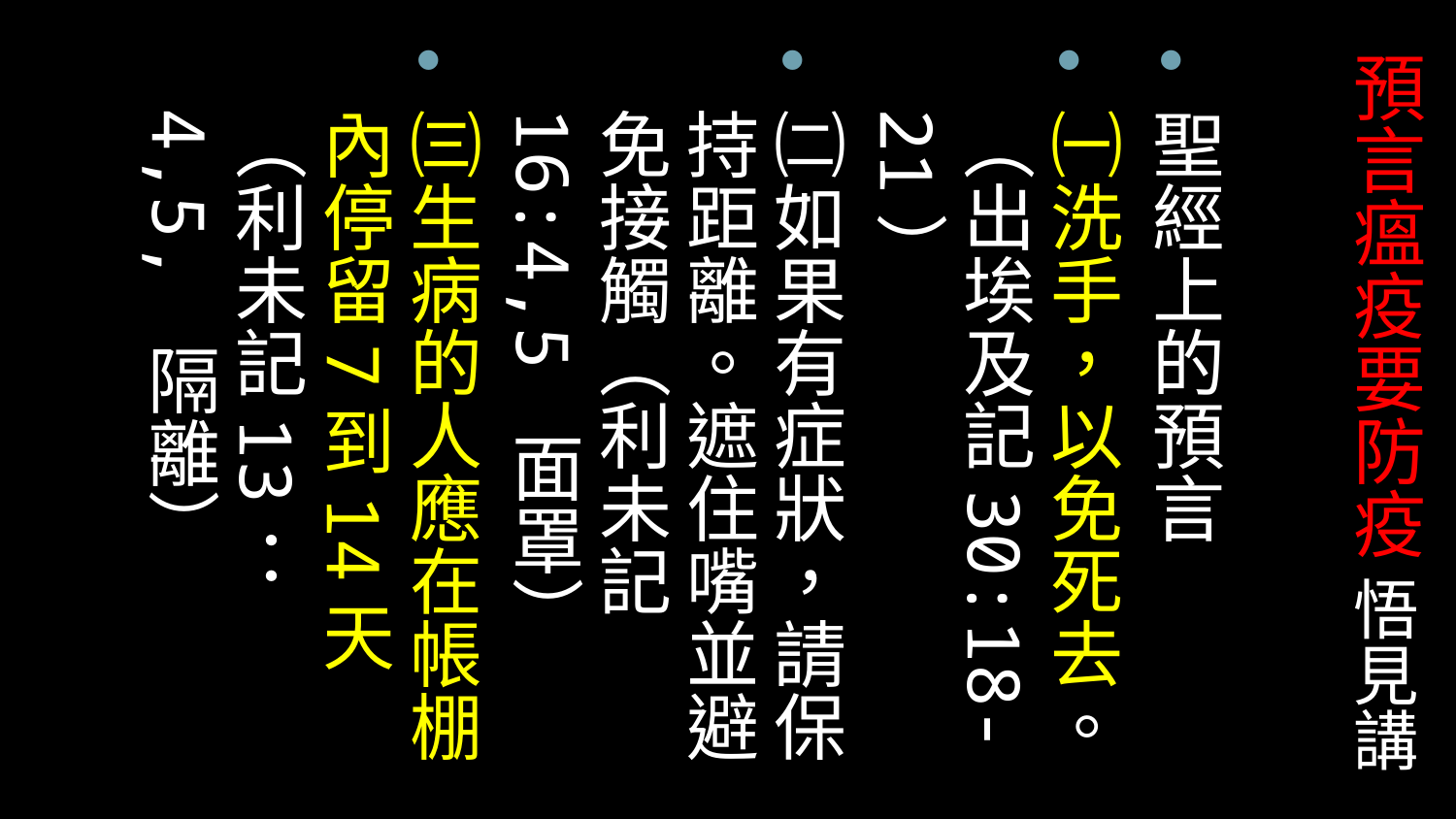

# 預言瘟疫要防疫 悟見講
聖經上的預言
㈠洗手，以免死去。（出埃及記30:18-21）
㈡如果有症狀，請保持距離。遮住嘴並避免接觸（利未記16:4,5 面罩）
㈢生病的人應在帳棚內停留7到14天（利未記13：4,5, 隔離）